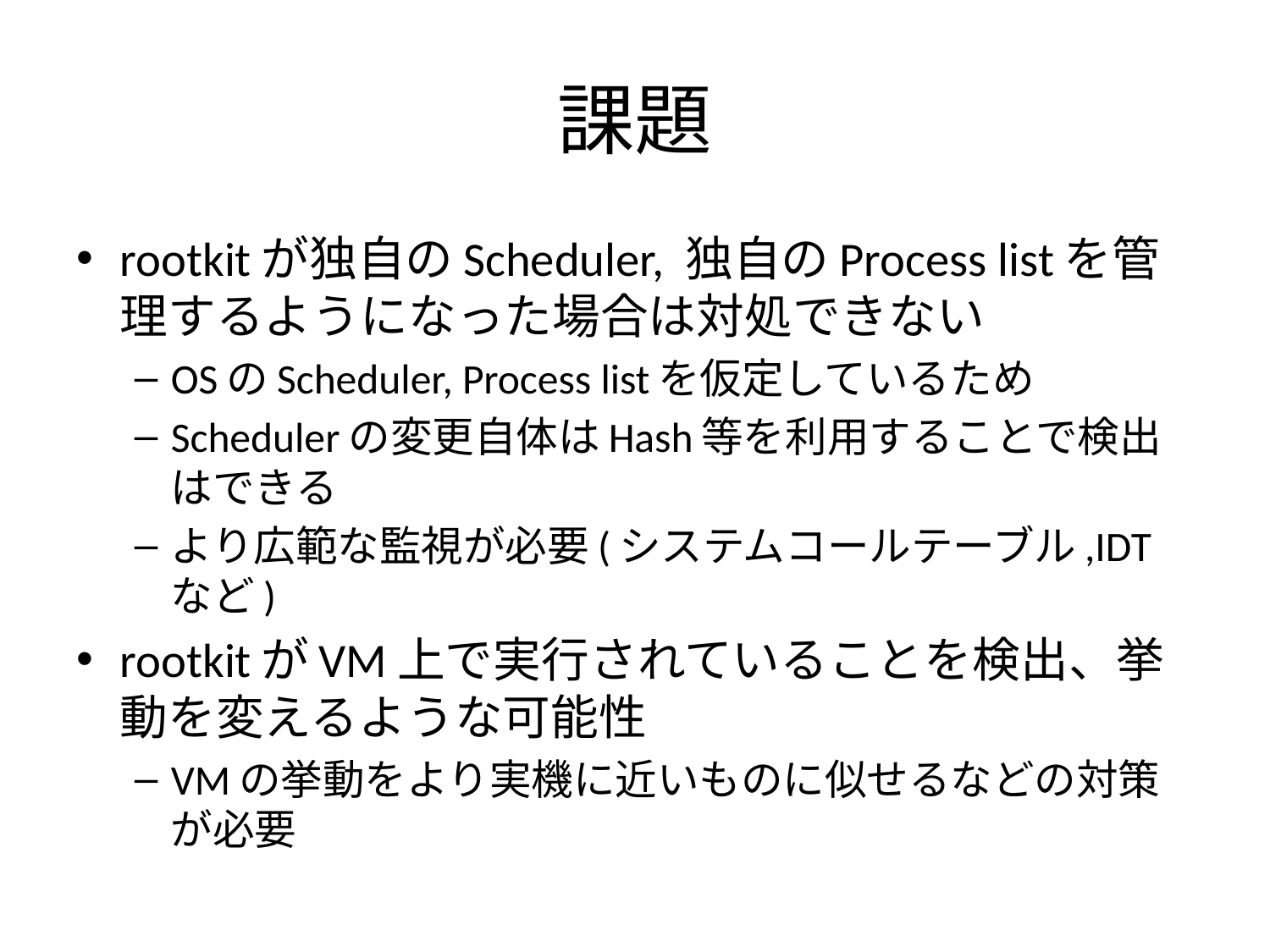

# 課題
rootkitが独自のScheduler, 独自のProcess listを管理するようになった場合は対処できない
OSのScheduler, Process listを仮定しているため
Schedulerの変更自体はHash等を利用することで検出はできる
より広範な監視が必要(システムコールテーブル,IDTなど)
rootkitがVM上で実行されていることを検出、挙動を変えるような可能性
VMの挙動をより実機に近いものに似せるなどの対策が必要